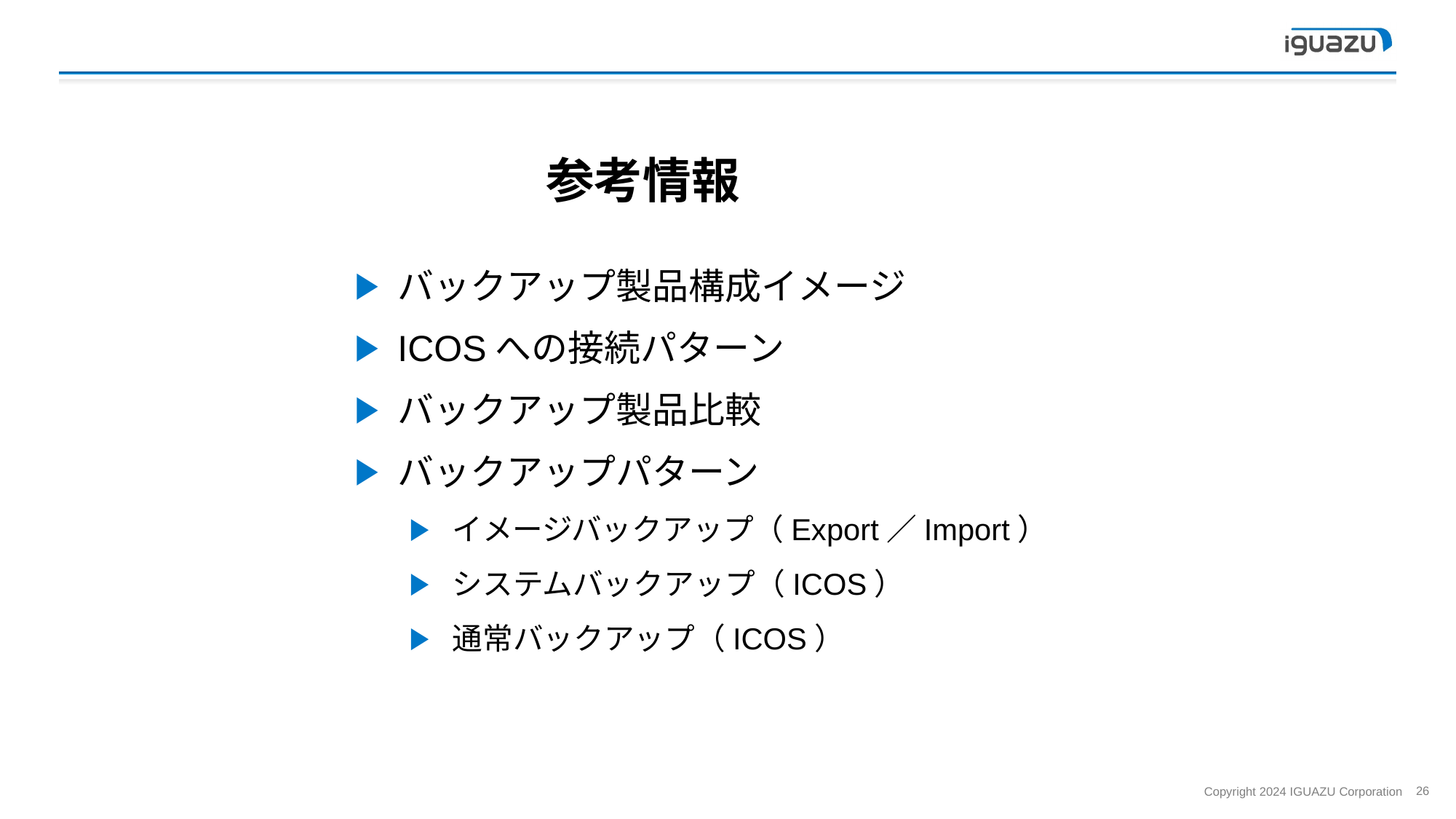

参考情報
バックアップ製品構成イメージ
ICOSへの接続パターン
バックアップ製品比較
バックアップパターン
イメージバックアップ（Export／Import）
システムバックアップ（ICOS）
通常バックアップ（ICOS）